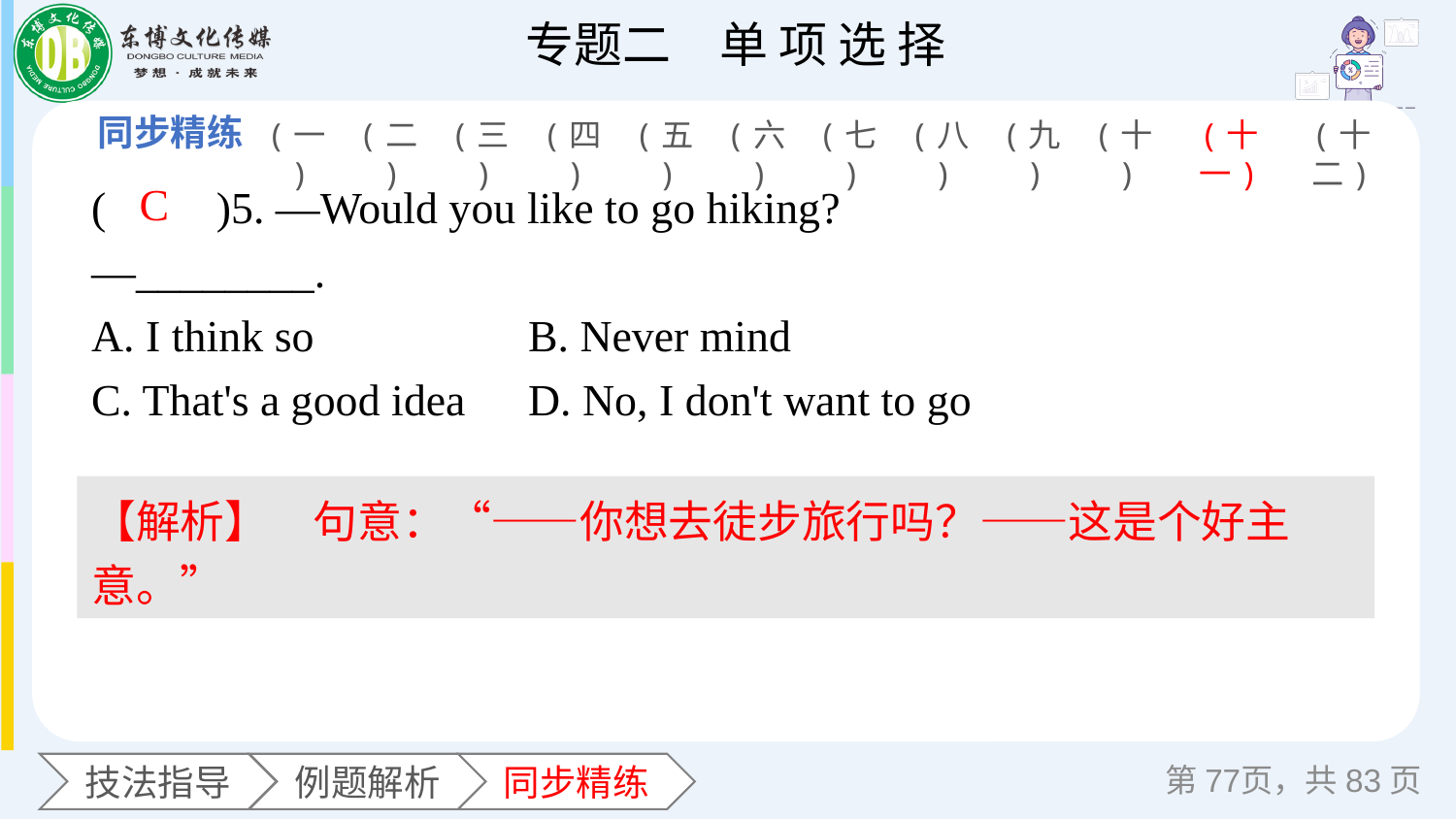

(一)
(二)
(三)
(四)
(五)
(六)
(七)
(八)
(九)
(十)
(十一)
(十二)
(　　)5. —Would you like to go hiking?
—________.
A. I think so    		B. Never mind
C. That's a good idea    	D. No, I don't want to go
C
【解析】　句意：“——你想去徒步旅行吗？——这是个好主意。”
第77页，共83页